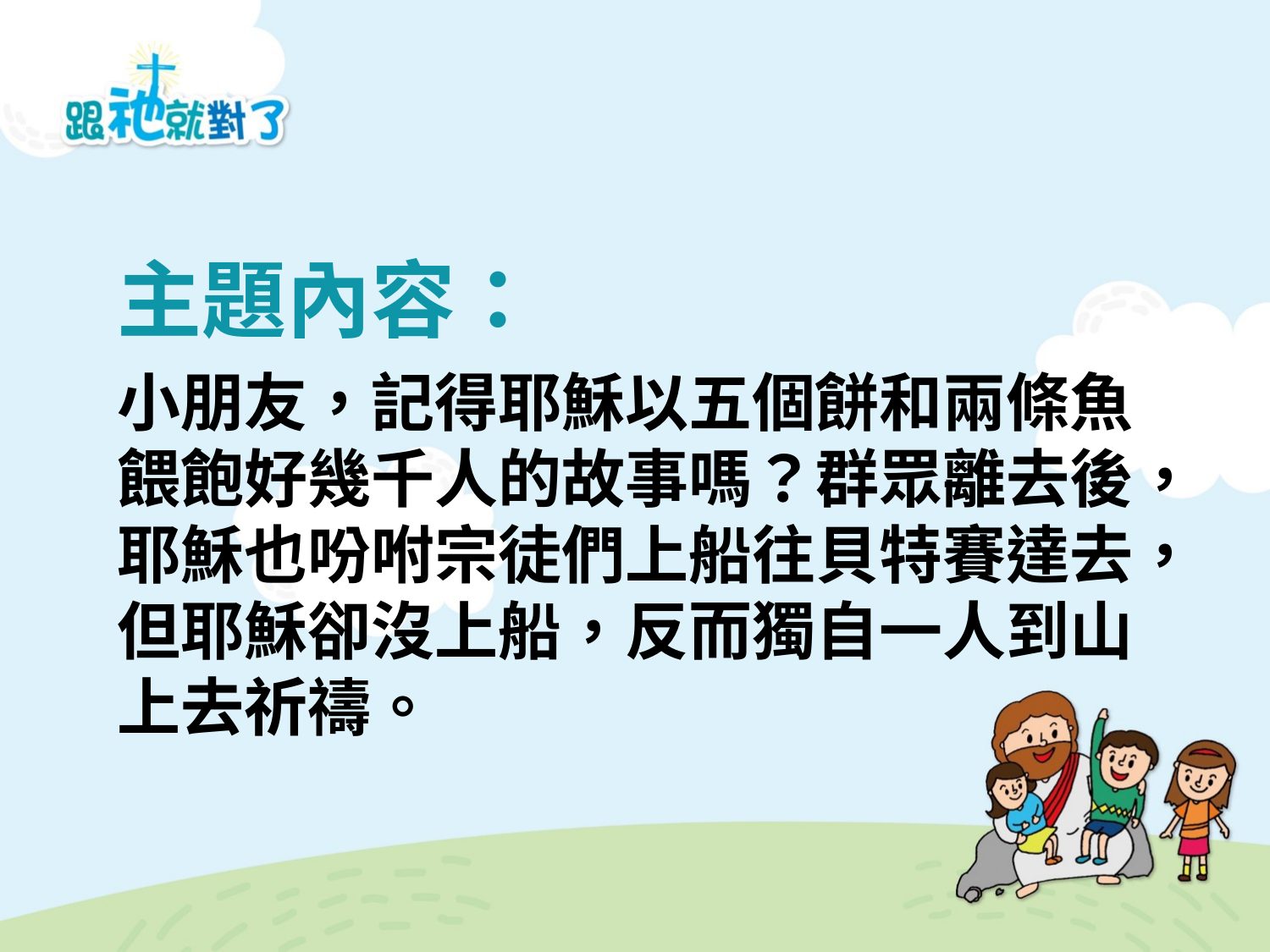

主題內容：
小朋友，記得耶穌以五個餅和兩條魚餵飽好幾千人的故事嗎？群眾離去後，耶穌也吩咐宗徒們上船往貝特賽達去，但耶穌卻沒上船，反而獨自一人到山上去祈禱。